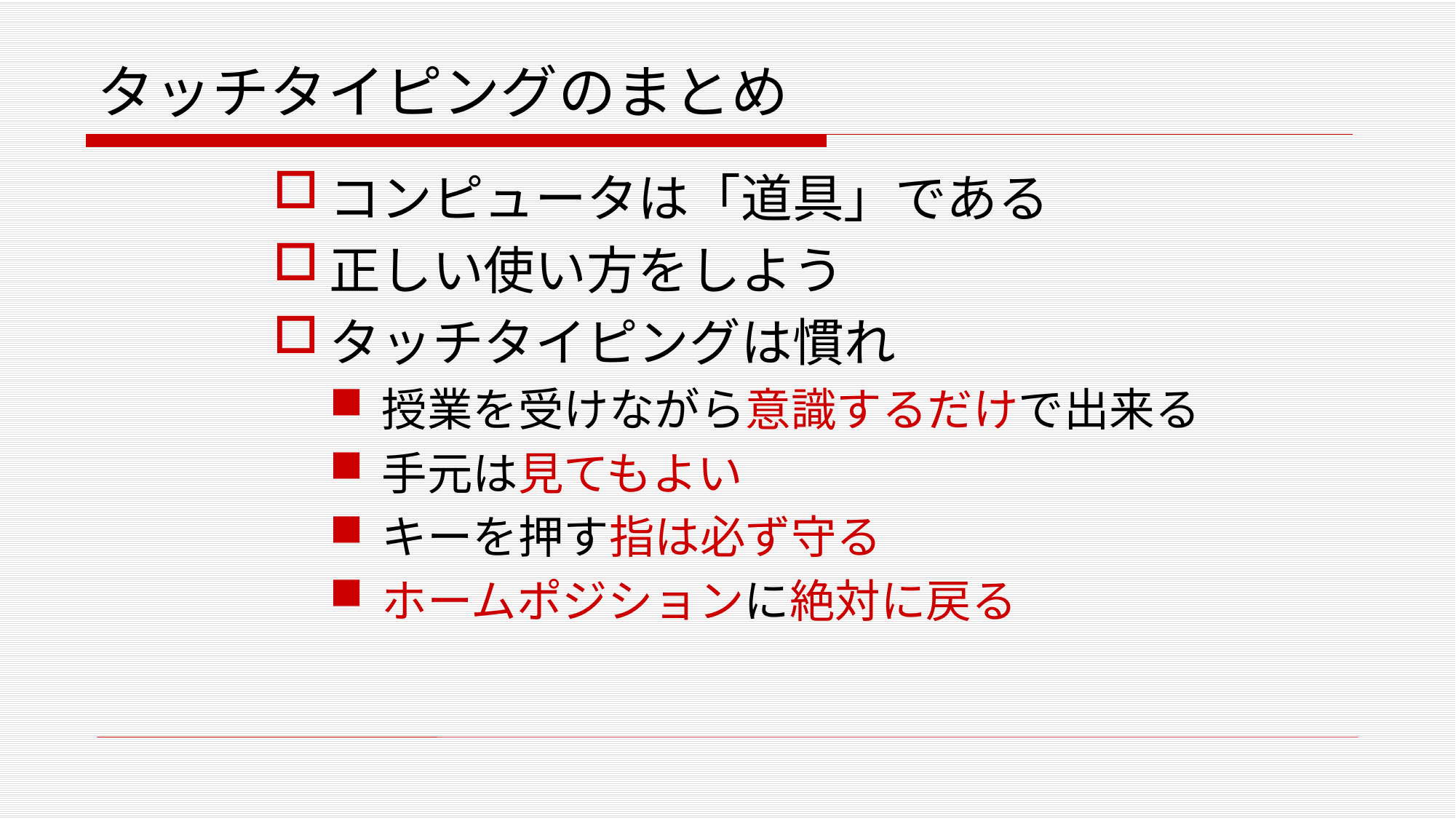

# タッチタイピングのまとめ
コンピュータは「道具」である
正しい使い方をしよう
タッチタイピングは慣れ
授業を受けながら意識するだけで出来る
手元は見てもよい
キーを押す指は必ず守る
ホームポジションに絶対に戻る